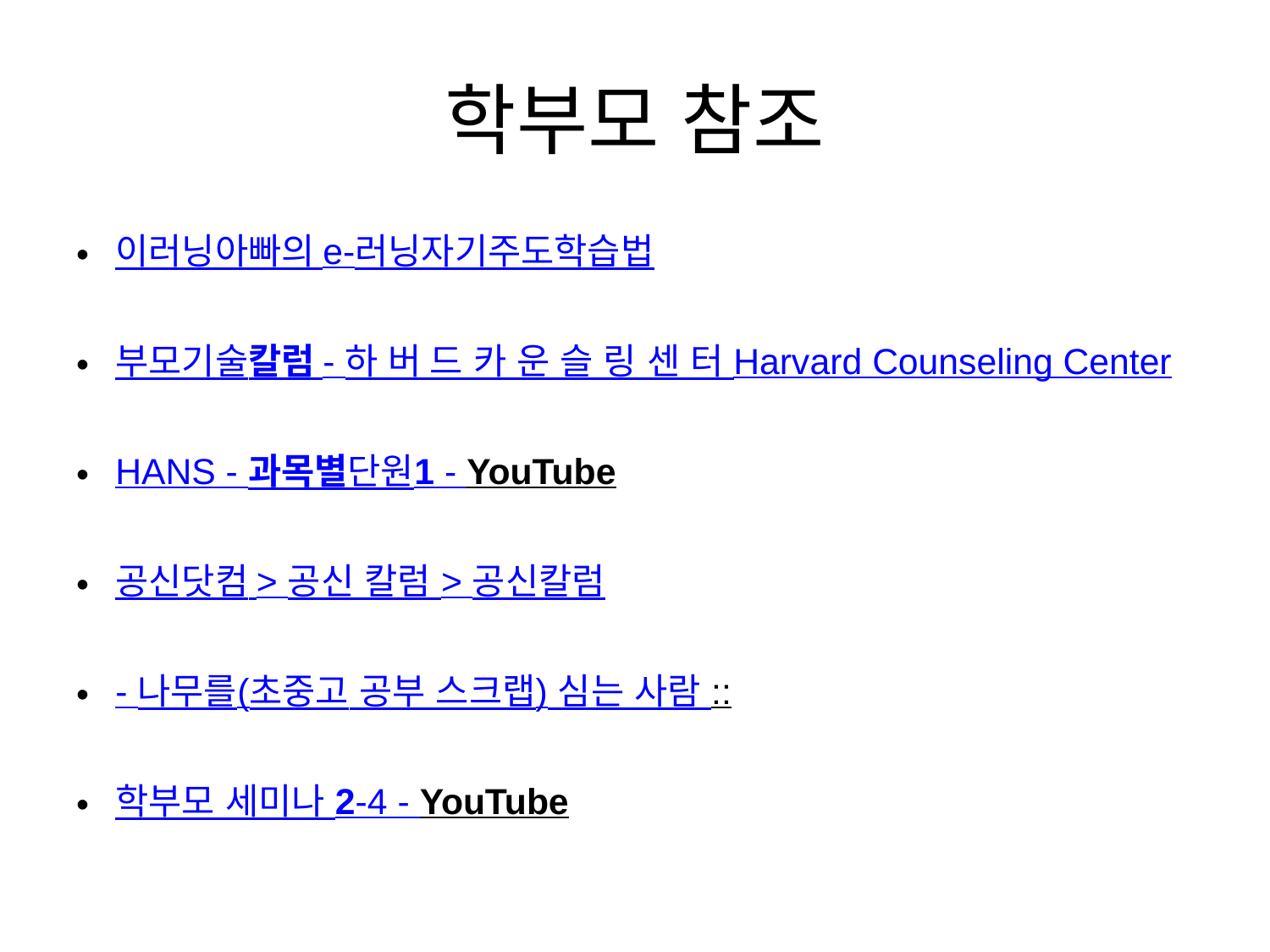

# 학부모 참조
이러닝아빠의 e-러닝자기주도학습법

부모기술칼럼 - 하 버 드 카 운 슬 링 센 터 Harvard Counseling Center

HANS - 과목별단원1 - YouTube

공신닷컴 > 공신 칼럼 > 공신칼럼

- 나무를(초중고 공부 스크랩) 심는 사람 ::

학부모 세미나 2-4 - YouTube